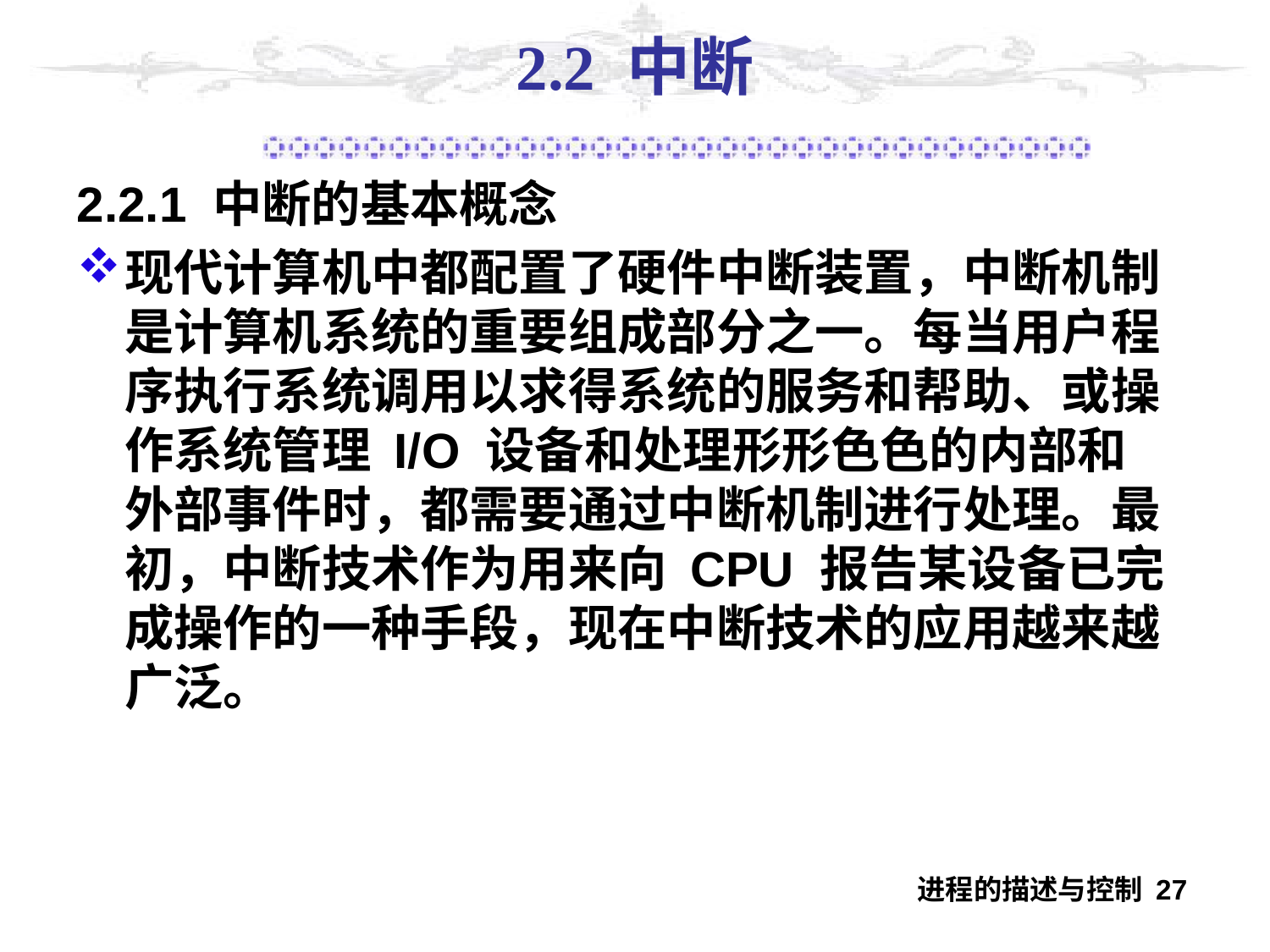

# 2.2 中断
2.2.1 中断的基本概念
现代计算机中都配置了硬件中断装置，中断机制是计算机系统的重要组成部分之一。每当用户程序执行系统调用以求得系统的服务和帮助、或操作系统管理 I/O 设备和处理形形色色的内部和外部事件时，都需要通过中断机制进行处理。最初，中断技术作为用来向 CPU 报告某设备已完成操作的一种手段，现在中断技术的应用越来越广泛。